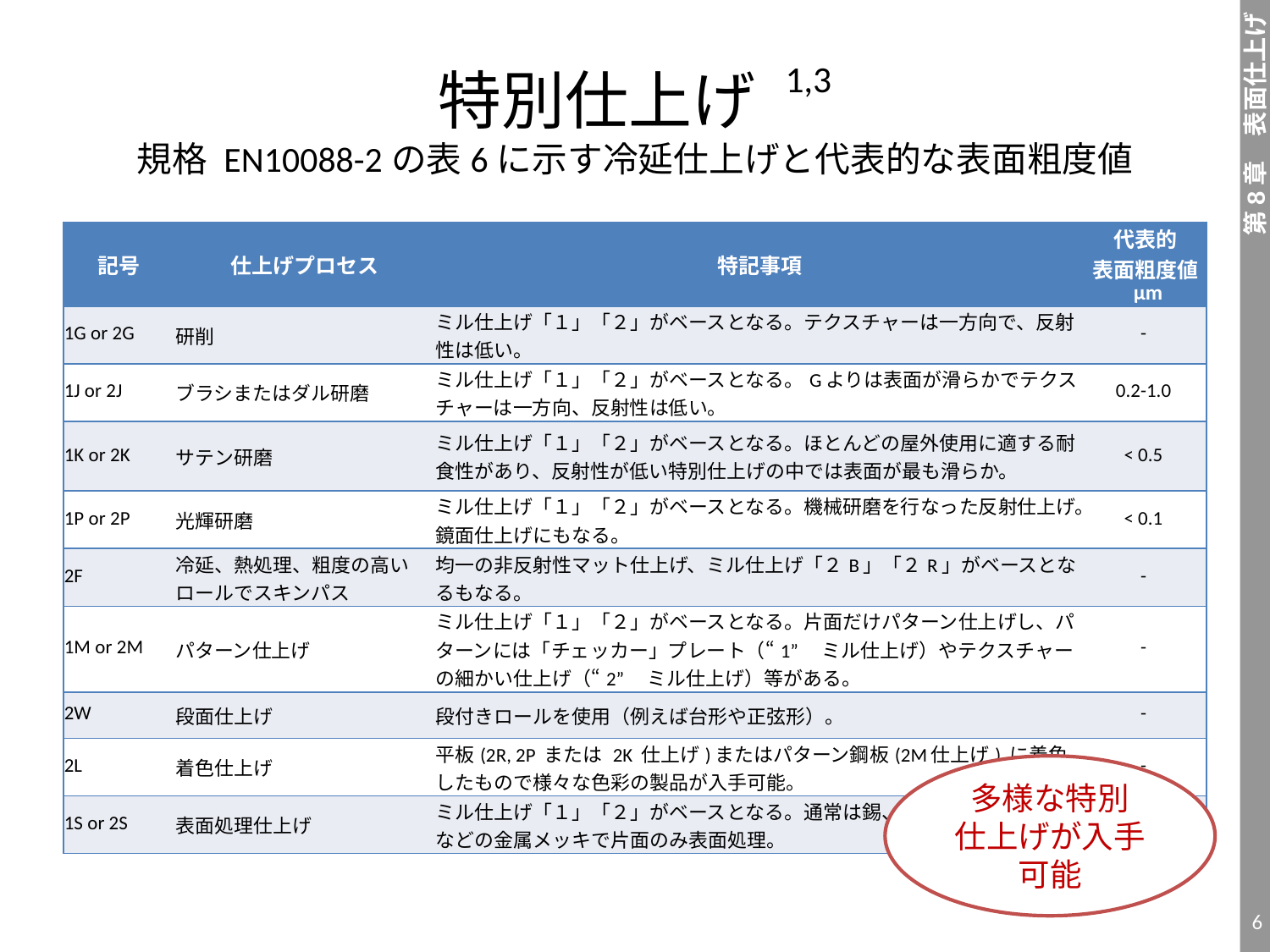

# 特別仕上げ 1,3 規格 EN10088-2の表6に示す冷延仕上げと代表的な表面粗度値
| 記号 | 仕上げプロセス | 特記事項 | 代表的 表面粗度値 μm |
| --- | --- | --- | --- |
| 1G or 2G | 研削 | ミル仕上げ「１」「２」がベースとなる。テクスチャーは一方向で、反射性は低い。 | - |
| 1J or 2J | ブラシまたはダル研磨 | ミル仕上げ「１」「２」がベースとなる。Gよりは表面が滑らかでテクスチャーは一方向、反射性は低い。 | 0.2-1.0 |
| 1K or 2K | サテン研磨 | ミル仕上げ「１」「２」がベースとなる。ほとんどの屋外使用に適する耐食性があり、反射性が低い特別仕上げの中では表面が最も滑らか。 | < 0.5 |
| 1P or 2P | 光輝研磨 | ミル仕上げ「１」「２」がベースとなる。機械研磨を行なった反射仕上げ。鏡面仕上げにもなる。 | < 0.1 |
| 2F | 冷延、熱処理、粗度の高いロールでスキンパス | 均一の非反射性マット仕上げ、ミル仕上げ「２B」「２R」がベースとなるもなる。 | - |
| 1M or 2M | パターン仕上げ | ミル仕上げ「１」「２」がベースとなる。片面だけパターン仕上げし、パターンには「チェッカー」プレート（“1”　ミル仕上げ）やテクスチャーの細かい仕上げ（“2”　ミル仕上げ）等がある。 | - |
| 2W | 段面仕上げ | 段付きロールを使用（例えば台形や正弦形）。 | - |
| 2L | 着色仕上げ | 平板(2R, 2P または 2K 仕上げ)またはパターン鋼板(2M仕上げ) に着色したもので様々な色彩の製品が入手可能。 | - |
| 1S or 2S | 表面処理仕上げ | ミル仕上げ「１」「２」がベースとなる。通常は錫、アルミまたはチタンなどの金属メッキで片面のみ表面処理。 | - |
多様な特別
仕上げが入手可能
6